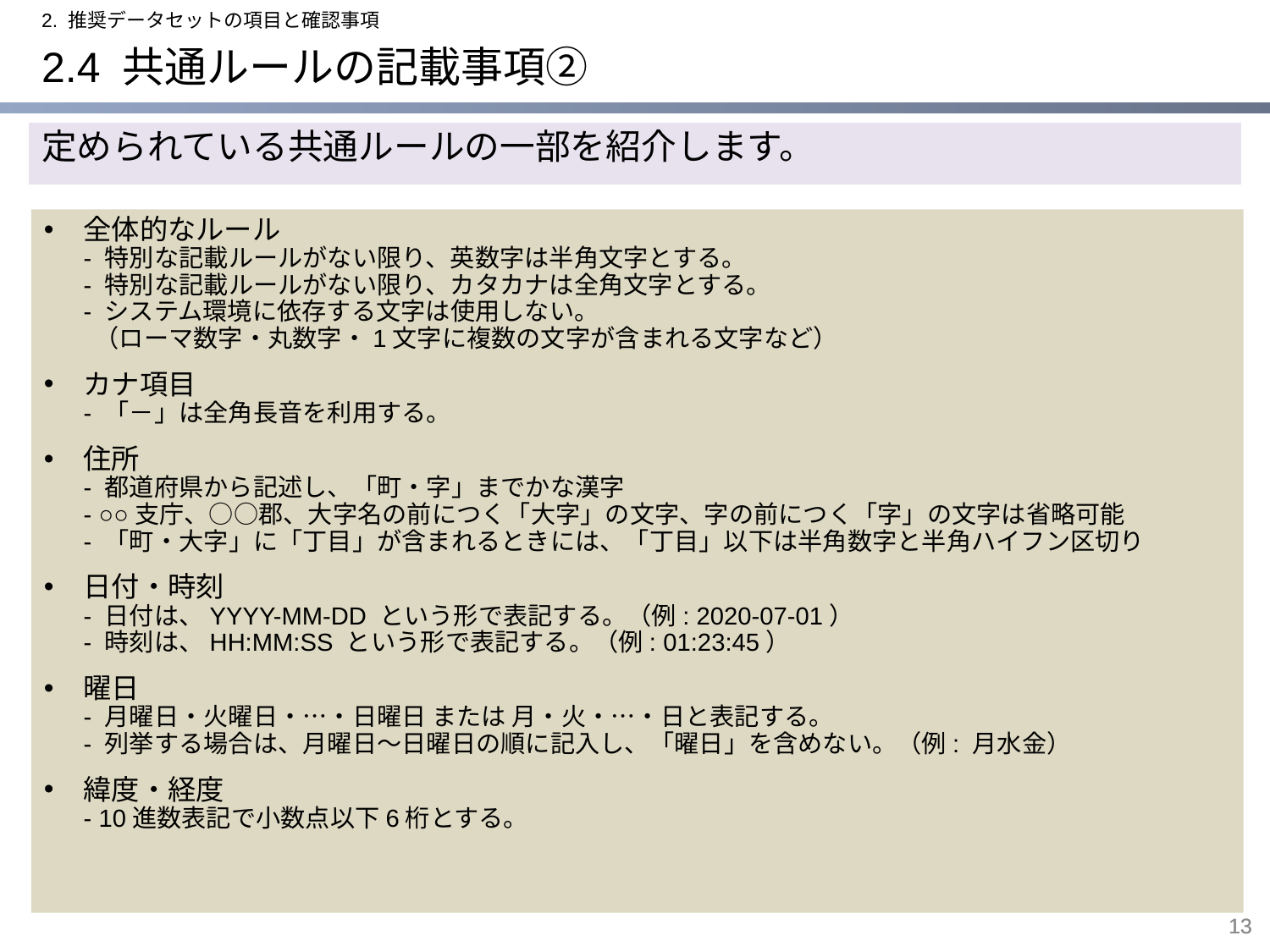

2. 推奨データセットの項目と確認事項
# 2.4 共通ルールの記載事項②
定められている共通ルールの一部を紹介します。
全体的なルール
- 特別な記載ルールがない限り、英数字は半角文字とする。
- 特別な記載ルールがない限り、カタカナは全角文字とする。
- システム環境に依存する文字は使用しない。
  （ローマ数字・丸数字・1文字に複数の文字が含まれる文字など）
カナ項目
- 「－」は全角長音を利用する。
住所
- 都道府県から記述し、「町・字」までかな漢字
- ○○支庁、○○郡、大字名の前につく「大字」の文字、字の前につく「字」の文字は省略可能
- 「町・大字」に「丁目」が含まれるときには、「丁目」以下は半角数字と半角ハイフン区切り
日付・時刻
- 日付は、YYYY-MM-DD という形で表記する。（例: 2020-07-01）
- 時刻は、HH:MM:SS という形で表記する。（例: 01:23:45）
曜日
- 月曜日・火曜日・…・日曜日 または 月・火・…・日と表記する。
- 列挙する場合は、月曜日～日曜日の順に記入し、「曜日」を含めない。（例: 月水金）
緯度・経度
- 10進数表記で小数点以下6桁とする。

13